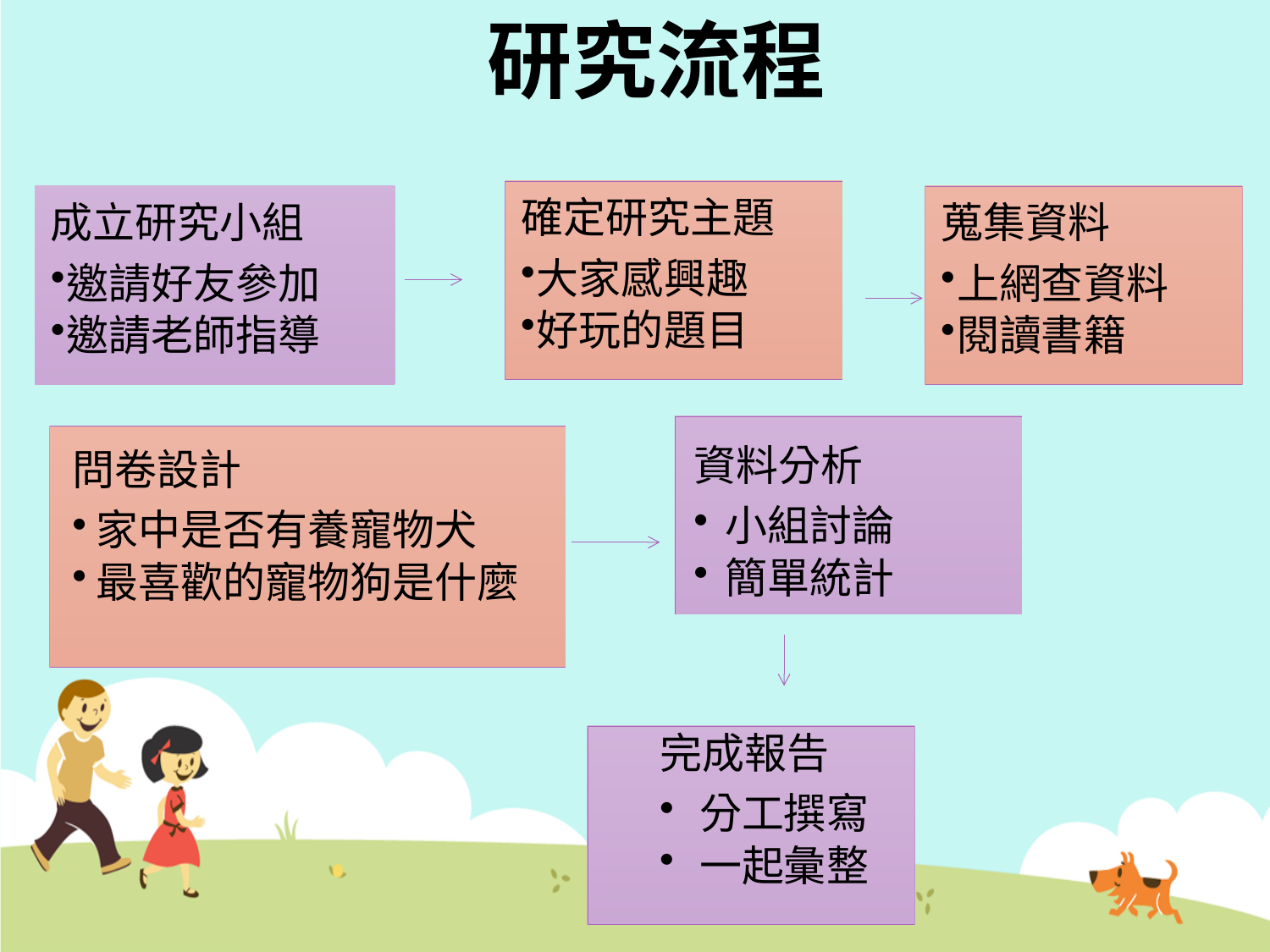

# 研究流程

確定研究主題
大家感興趣
好玩的題目

成立研究小組
邀請好友參加
邀請老師指導

蒐集資料
上網查資料
閱讀書籍

資料分析
小組討論
簡單統計

問卷設計
家中是否有養寵物犬
最喜歡的寵物狗是什麼

完成報告
分工撰寫
一起彙整